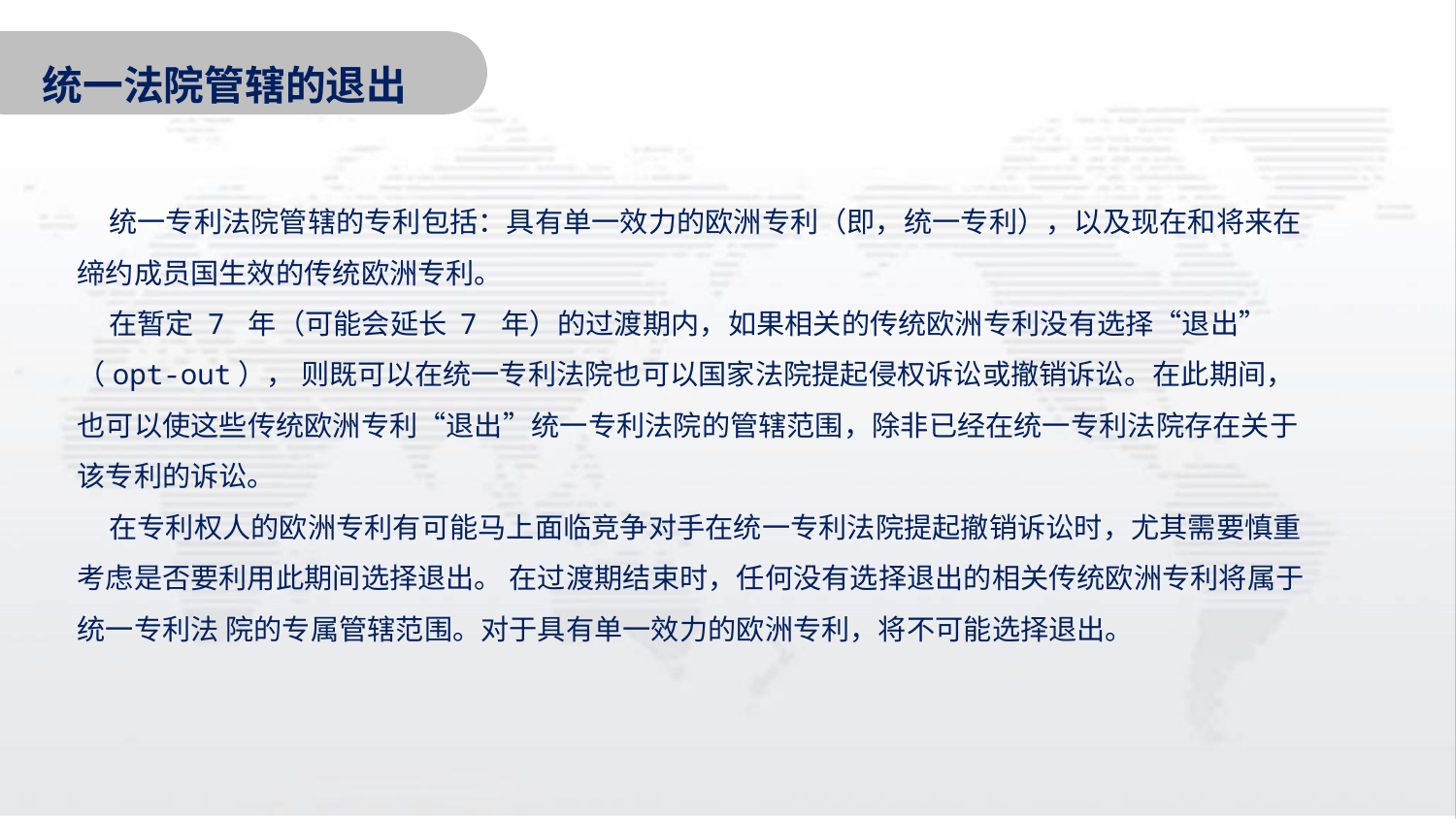

统一法院管辖的退出

    统一专利法院管辖的专利包括：具有单一效力的欧洲专利（即，统一专利），以及现在和将来在缔约成员国生效的传统欧洲专利。
    在暂定 7 年（可能会延长 7 年）的过渡期内，如果相关的传统欧洲专利没有选择“退出” （opt-out）， 则既可以在统一专利法院也可以国家法院提起侵权诉讼或撤销诉讼。在此期间，也可以使这些传统欧洲专利“退出”统一专利法院的管辖范围，除非已经在统一专利法院存在关于该专利的诉讼。
    在专利权人的欧洲专利有可能马上面临竞争对手在统一专利法院提起撤销诉讼时，尤其需要慎重考虑是否要利用此期间选择退出。 在过渡期结束时，任何没有选择退出的相关传统欧洲专利将属于统一专利法 院的专属管辖范围。对于具有单一效力的欧洲专利，将不可能选择退出。